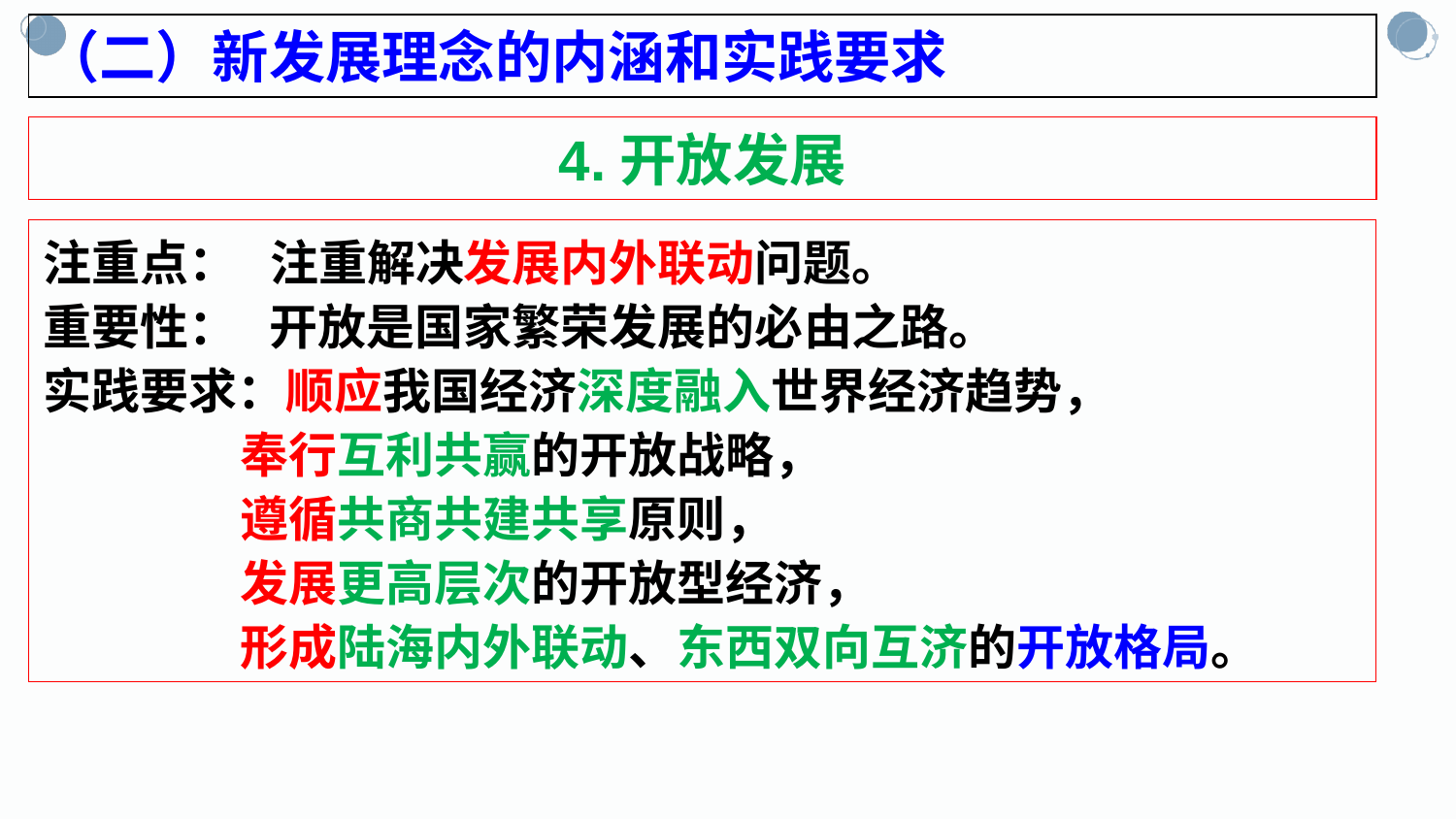

（二）新发展理念的内涵和实践要求
4.开放发展
注重点：   注重解决发展内外联动问题。
重要性：   开放是国家繁荣发展的必由之路。
实践要求：顺应我国经济深度融入世界经济趋势，
                 奉行互利共赢的开放战略，
                 遵循共商共建共享原则，
                 发展更高层次的开放型经济，
                 形成陆海内外联动、东西双向互济的开放格局。